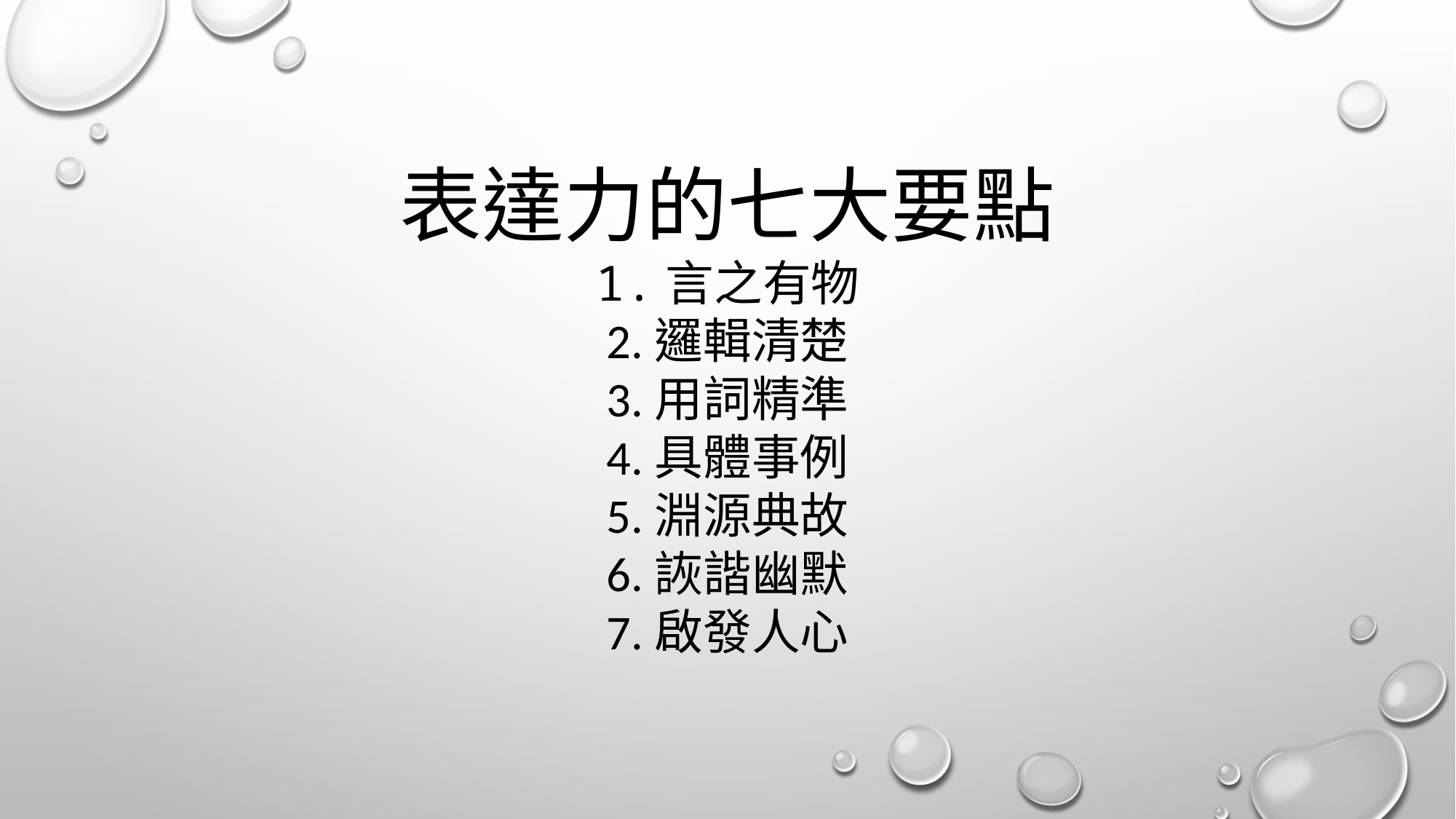

表達力的七大要點
1.言之有物
2.邏輯清楚
3.用詞精準
4.具體事例
5.淵源典故
6.詼諧幽默
7.啟發人心